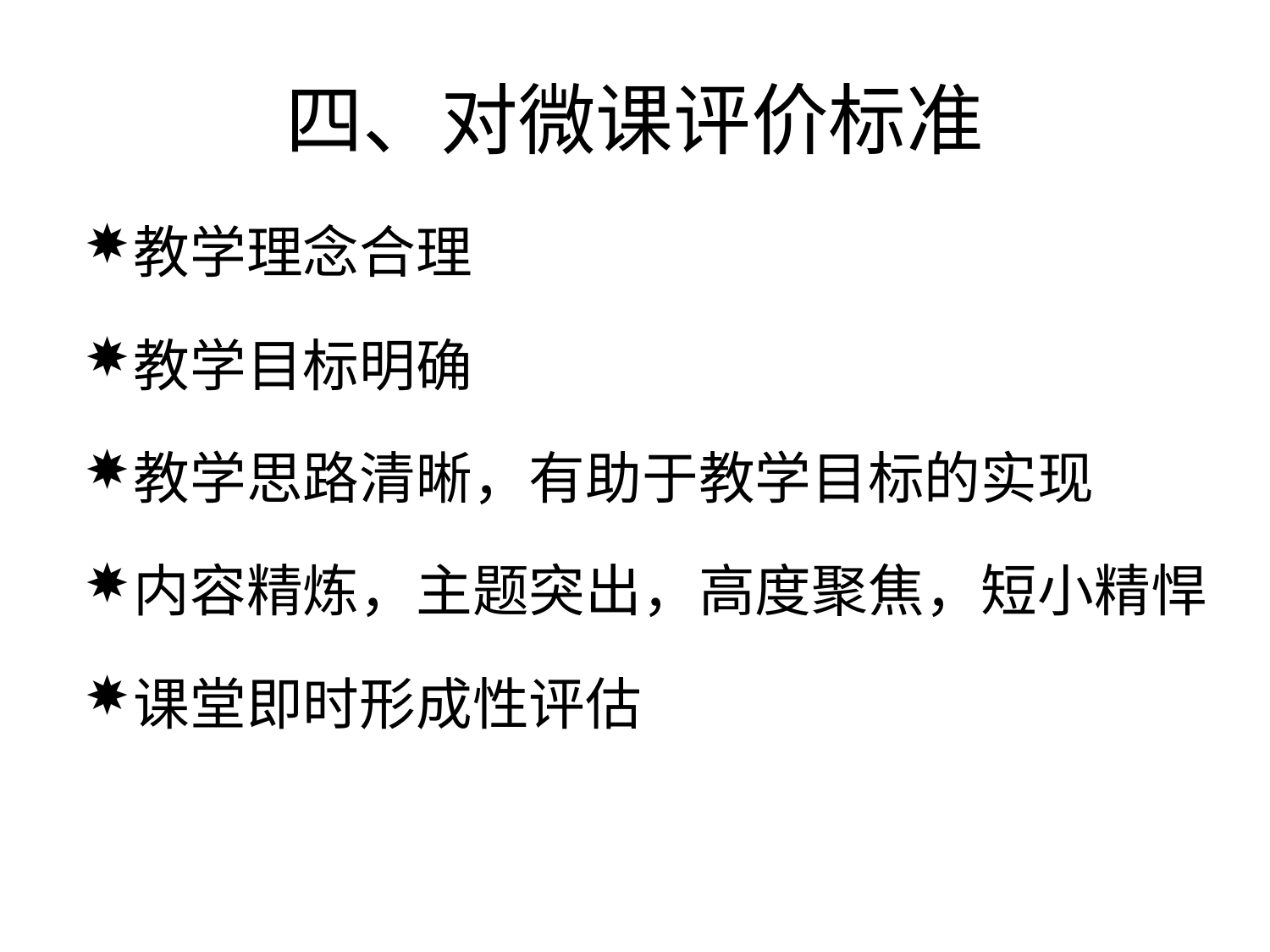

# 四、对微课评价标准
教学理念合理
教学目标明确
教学思路清晰，有助于教学目标的实现
内容精炼，主题突出，高度聚焦，短小精悍
课堂即时形成性评估